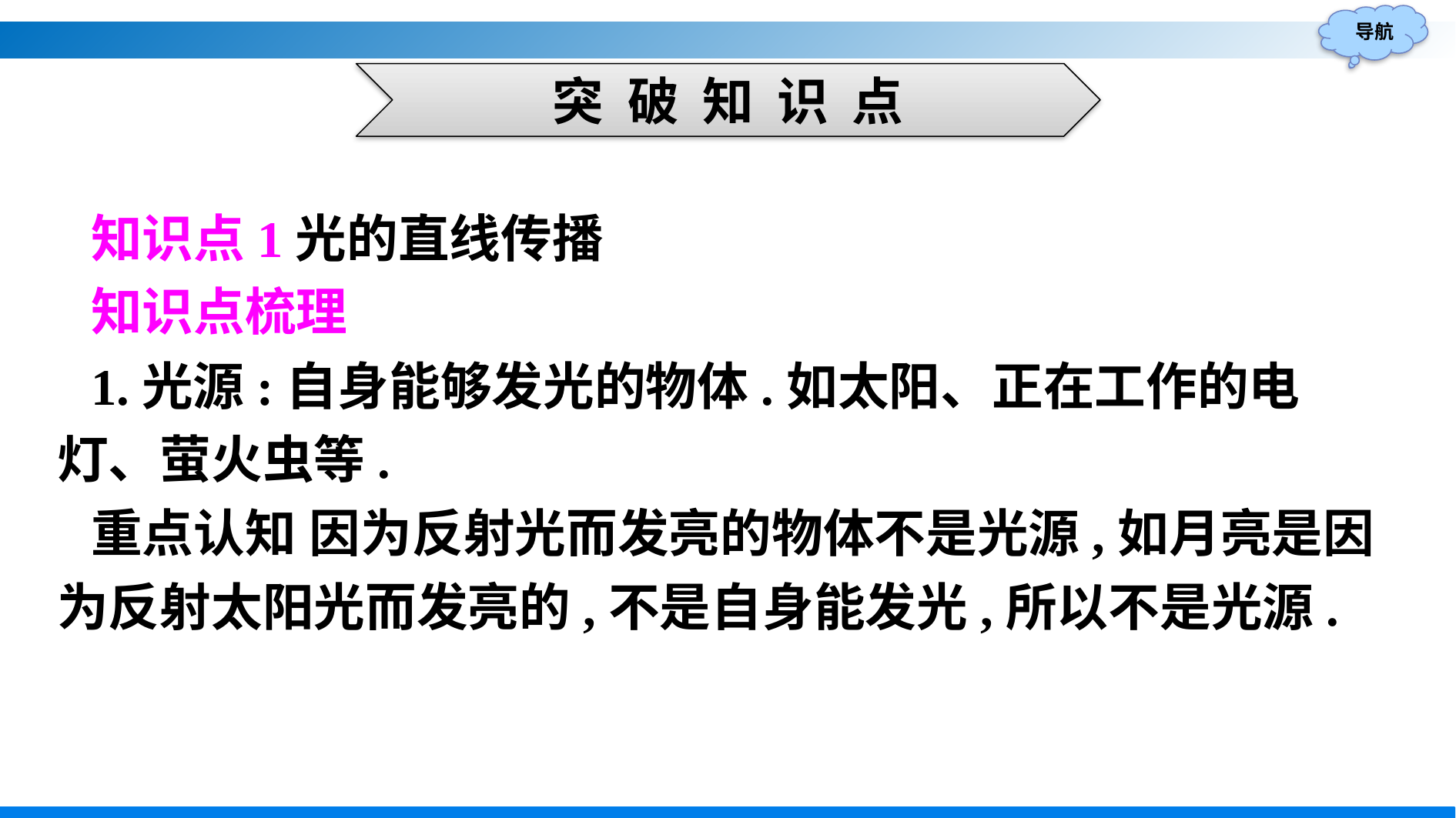

突  破  知  识  点
知识点1光的直线传播
知识点梳理
1.光源:自身能够发光的物体.如太阳、正在工作的电灯、萤火虫等.
重点认知 因为反射光而发亮的物体不是光源,如月亮是因为反射太阳光而发亮的,不是自身能发光,所以不是光源.